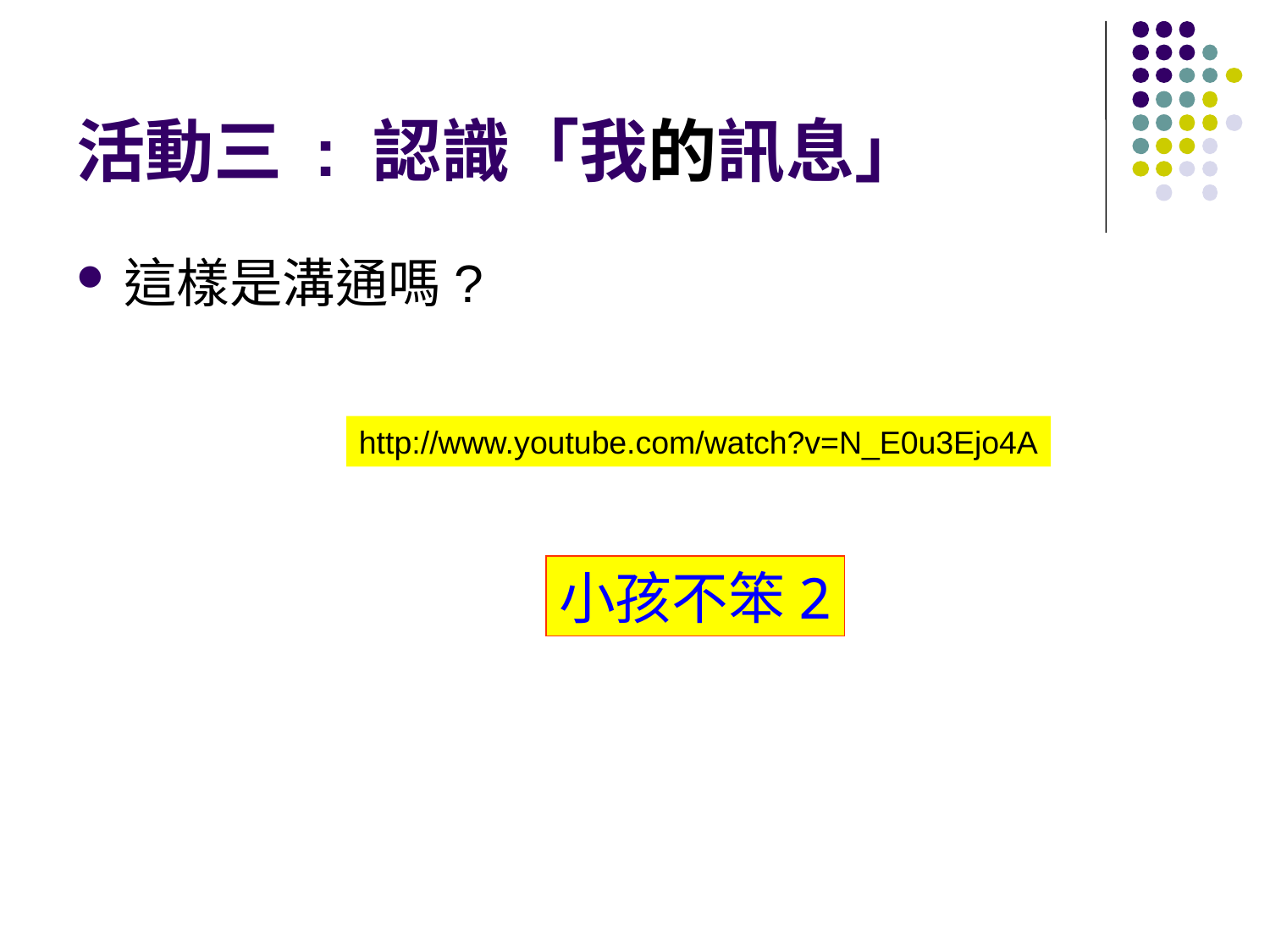

# 活動三 : 認識「我的訊息」
這樣是溝通嗎?
http://www.youtube.com/watch?v=N_E0u3Ejo4A
小孩不笨2